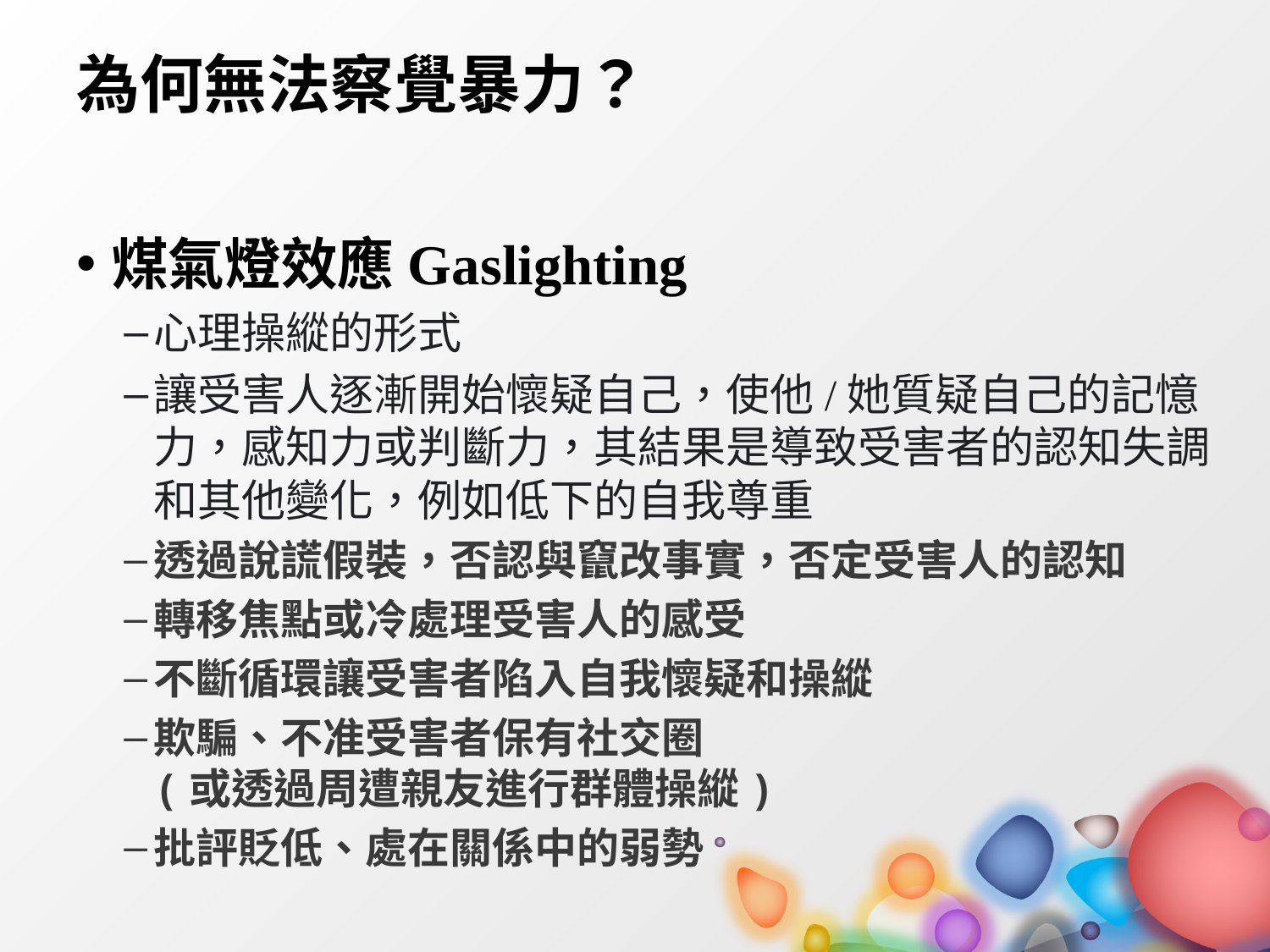

# 為何無法察覺暴力？
煤氣燈效應Gaslighting
心理操縱的形式
讓受害人逐漸開始懷疑自己，使他/她質疑自己的記憶力，感知力或判斷力，其結果是導致受害者的認知失調和其他變化，例如低下的自我尊重
透過說謊假裝，否認與竄改事實，否定受害人的認知
轉移焦點或冷處理受害人的感受
不斷循環讓受害者陷入自我懷疑和操縱
欺騙、不准受害者保有社交圈
(或透過周遭親友進行群體操縱)
批評貶低、處在關係中的弱勢